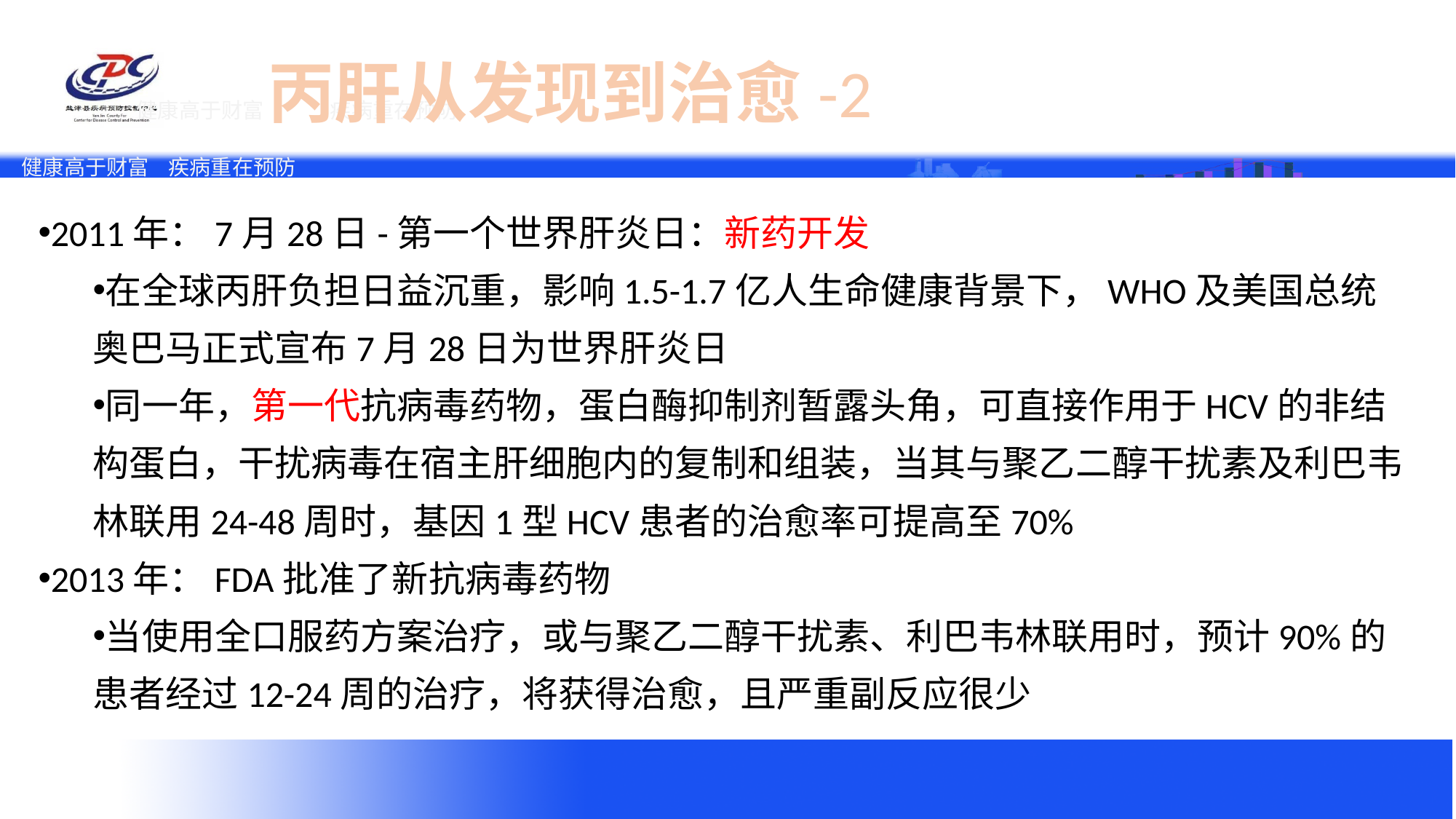

# 丙肝从发现到治愈-2
2011年：7月28日-第一个世界肝炎日：新药开发
在全球丙肝负担日益沉重，影响1.5-1.7亿人生命健康背景下，WHO及美国总统奥巴马正式宣布7月28日为世界肝炎日
同一年，第一代抗病毒药物，蛋白酶抑制剂暂露头角，可直接作用于HCV的非结构蛋白，干扰病毒在宿主肝细胞内的复制和组装，当其与聚乙二醇干扰素及利巴韦林联用24-48周时，基因1型HCV患者的治愈率可提高至70%
2013年：FDA批准了新抗病毒药物
当使用全口服药方案治疗，或与聚乙二醇干扰素、利巴韦林联用时，预计90%的患者经过12-24周的治疗，将获得治愈，且严重副反应很少